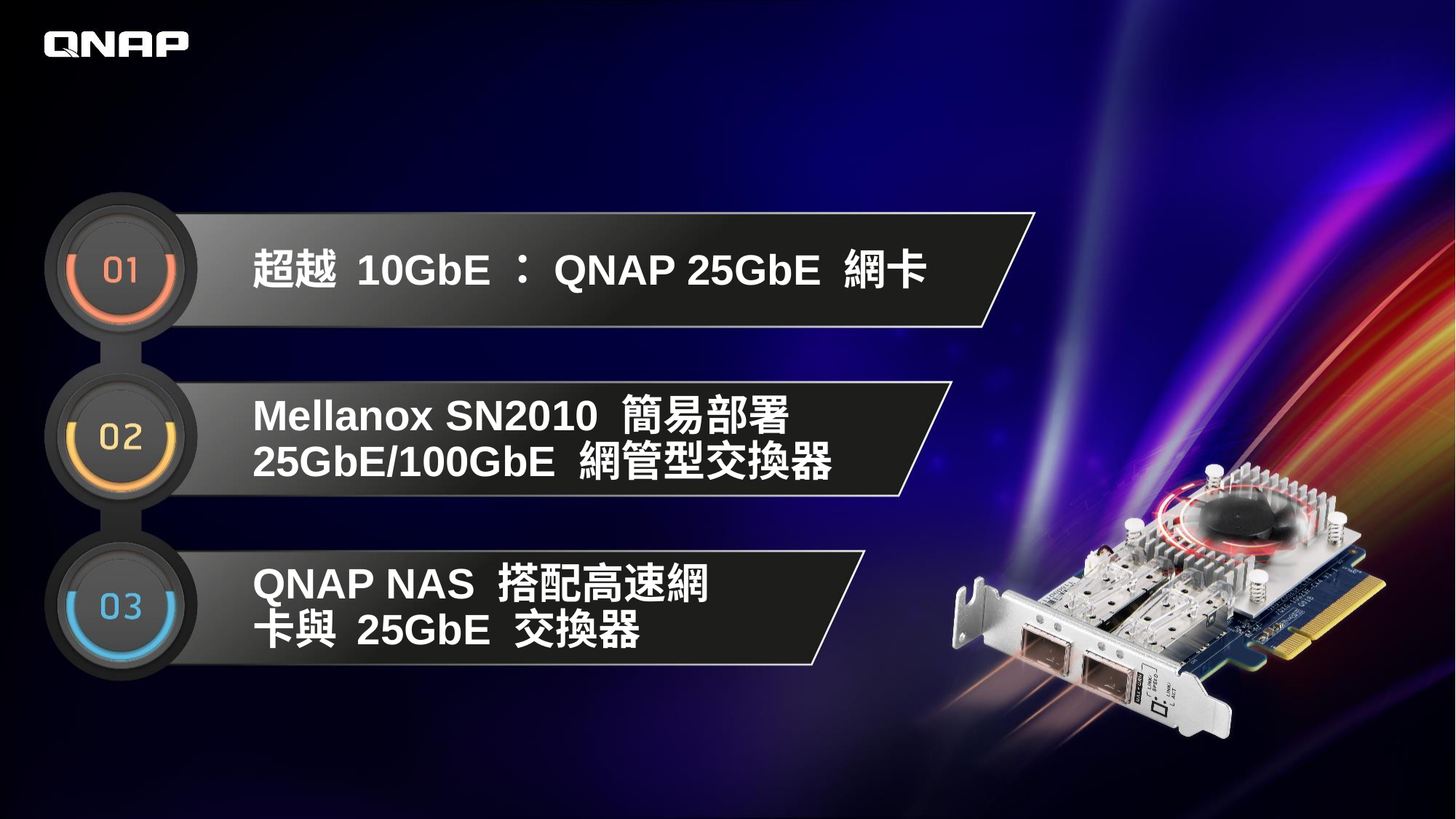

超越 10GbE：QNAP 25GbE 網卡
Mellanox SN2010 簡易部署25GbE/100GbE 網管型交換器
QNAP NAS 搭配高速網卡與 25GbE 交換器